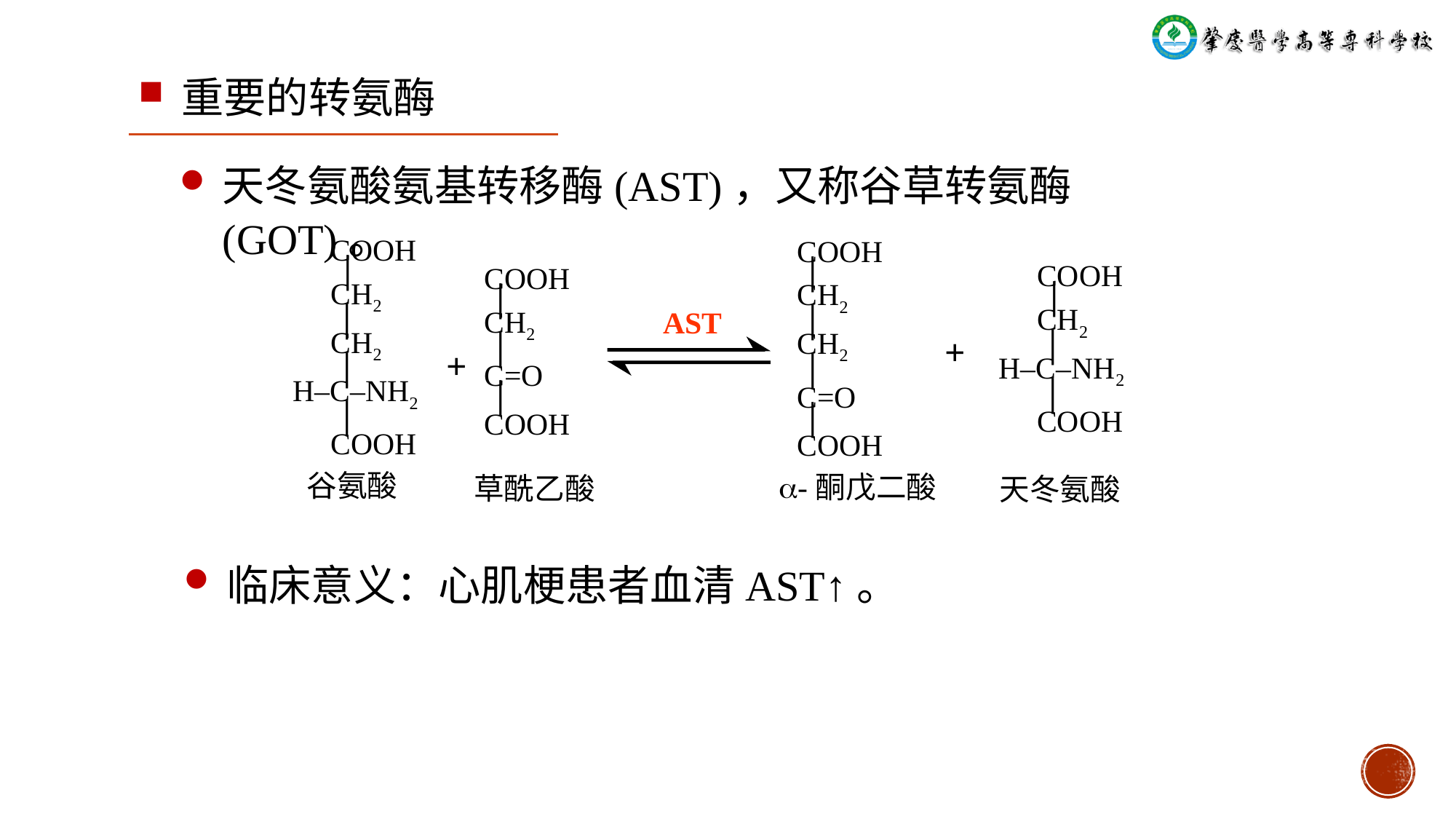

重要的转氨酶
天冬氨酸氨基转移酶(AST)，又称谷草转氨酶(GOT)。
     COOH
      ׀
     CH2
      ׀
     CH2
      ׀
H‒C‒NH2
      ׀
     COOH
COOH
 ׀
CH2
 ׀
CH2
 ׀
C=O
 ׀
COOH
     COOH
      ׀
     CH2
      ׀
H‒C‒NH2
      ׀
     COOH
COOH
 ׀
CH2
 ׀
C=O
 ׀
COOH
AST
+

+

谷氨酸
α-酮戊二酸
草酰乙酸
天冬氨酸
临床意义：心肌梗患者血清AST↑。